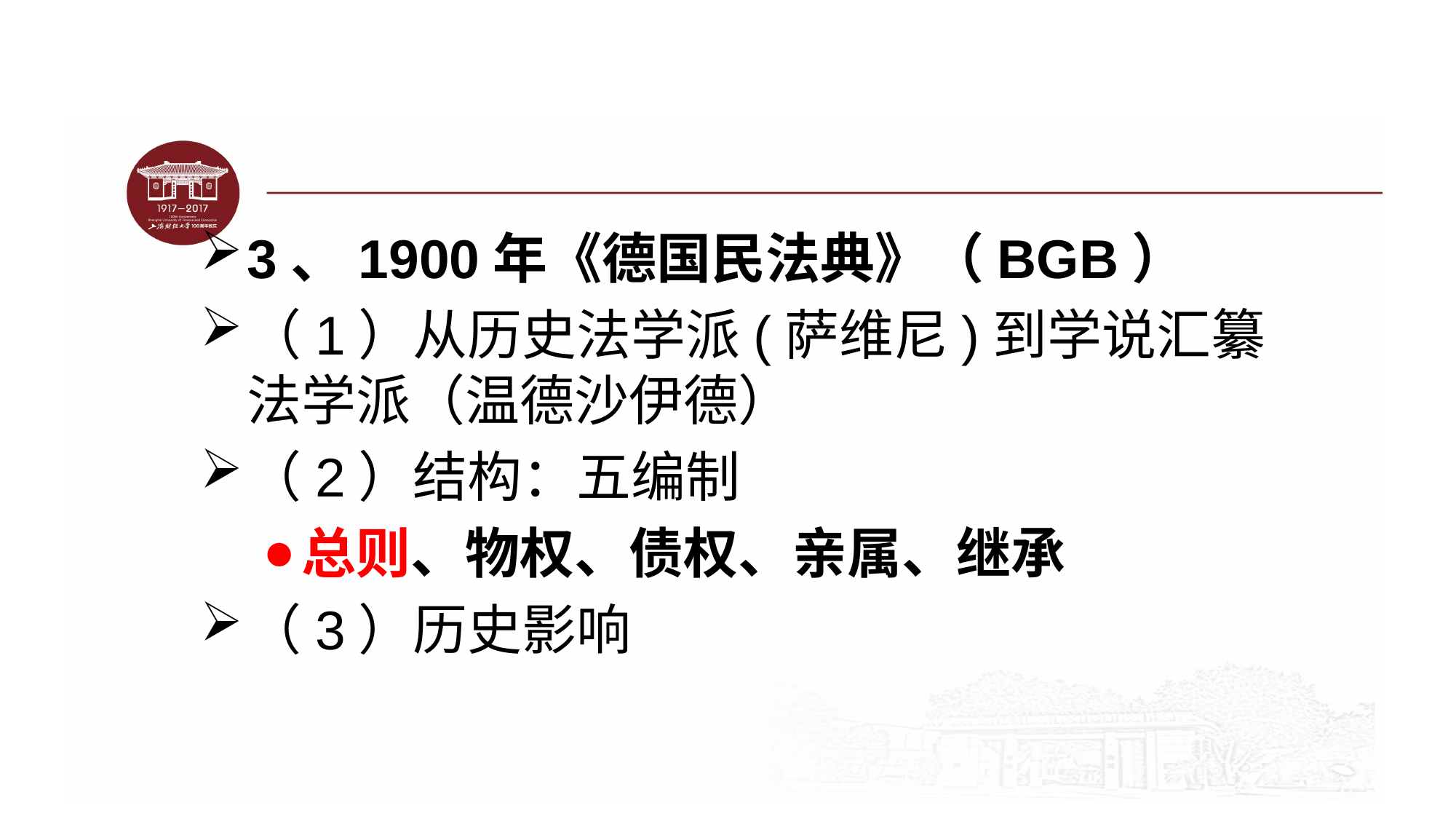

#
3、1900年《德国民法典》（BGB）
（1）从历史法学派(萨维尼)到学说汇纂法学派（温德沙伊德）
（2）结构：五编制
总则、物权、债权、亲属、继承
（3）历史影响